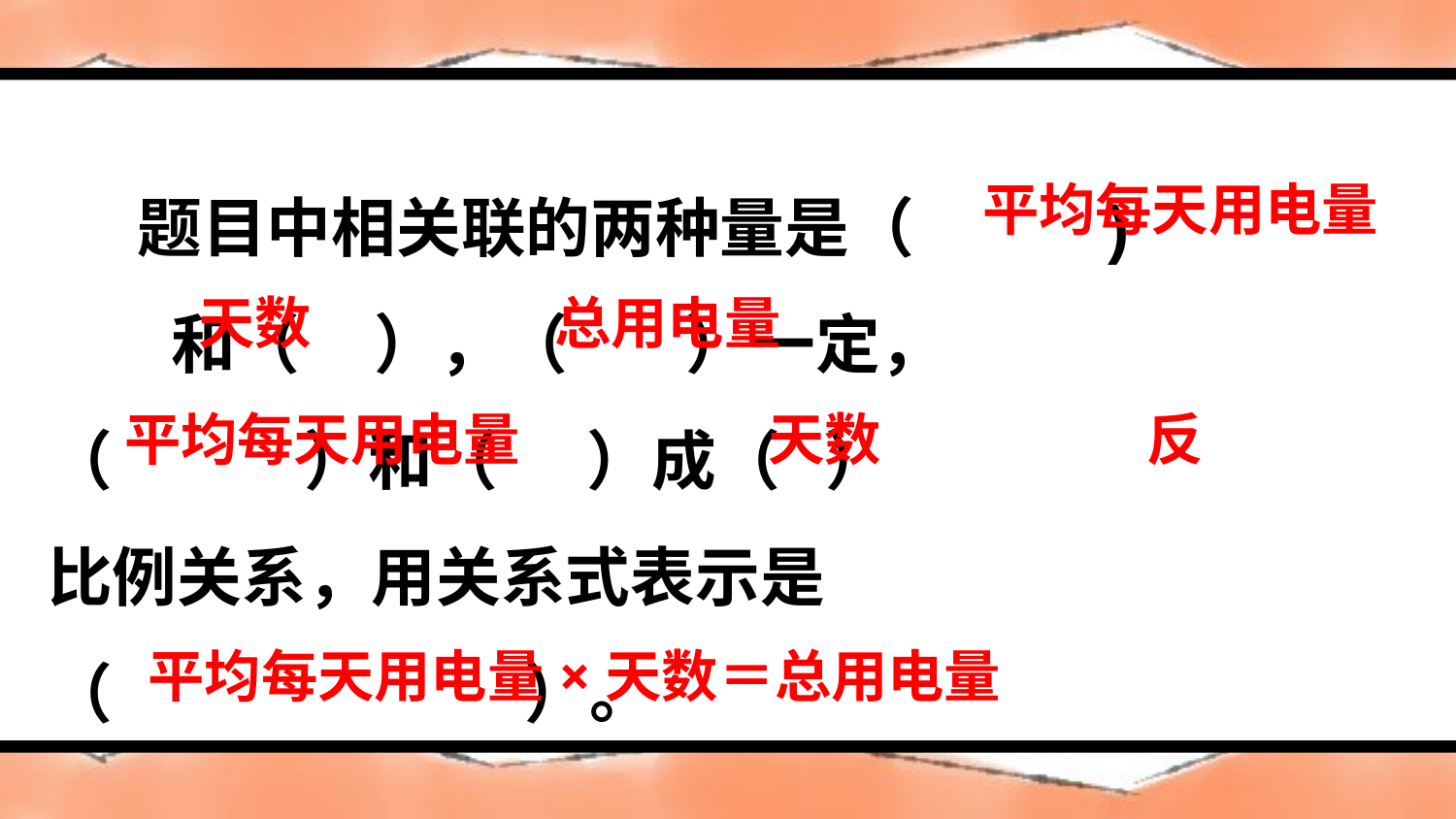

题目中相关联的两种量是（            )                       和（     ），（        ）一定，
（             ）和（      ）成（   ）
比例关系，用关系式表示是
（                            ）。
平均每天用电量
天数
总用电量
天数
反
平均每天用电量
平均每天用电量×天数＝总用电量